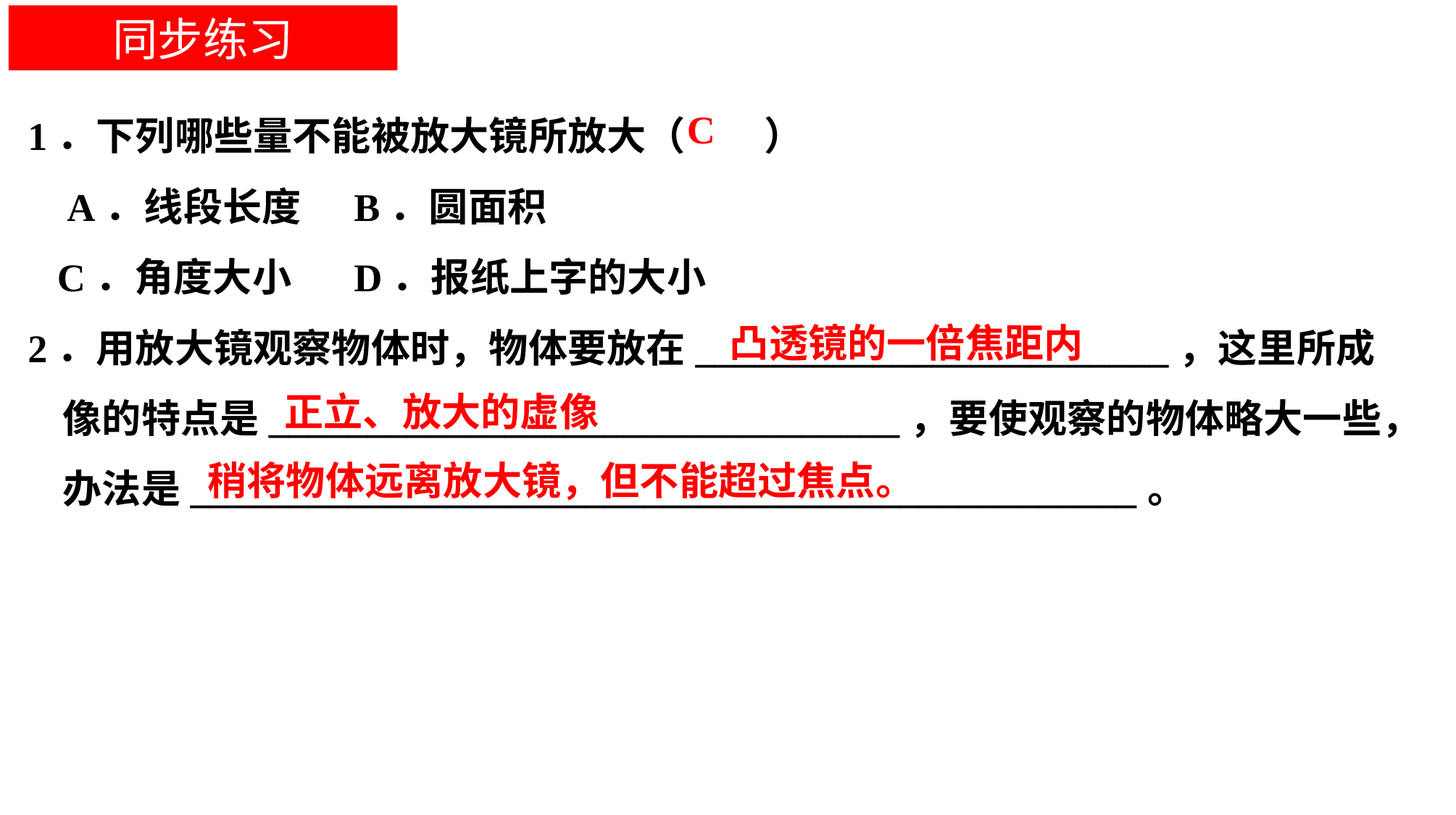

同步练习
1．下列哪些量不能被放大镜所放大（　　）
    A．线段长度	B．圆面积
   C．角度大小	D．报纸上字的大小
2．用放大镜观察物体时，物体要放在________________________，这里所成像的特点是________________________________，要使观察的物体略大一些，办法是________________________________________________。

C
凸透镜的一倍焦距内
正立、放大的虚像
稍将物体远离放大镜，但不能超过焦点。